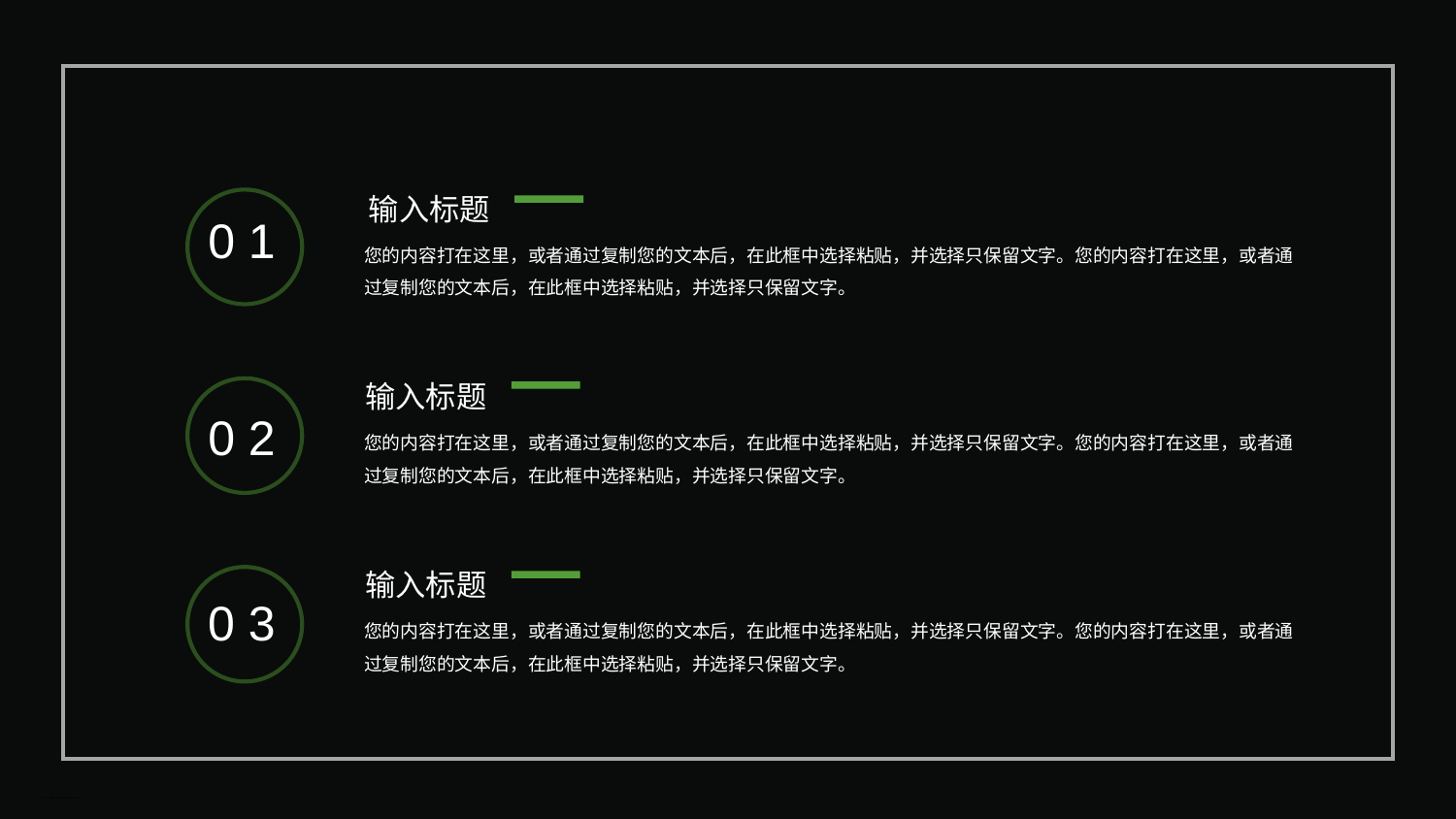

输入标题

0 1

您的内容打在这里，或者通过复制您的文本后，在此框中选择粘贴，并选择只保留文字。您的内容打在这里，或者通过复制您的文本后，在此框中选择粘贴，并选择只保留文字。
输入标题

0 2

您的内容打在这里，或者通过复制您的文本后，在此框中选择粘贴，并选择只保留文字。您的内容打在这里，或者通过复制您的文本后，在此框中选择粘贴，并选择只保留文字。
输入标题

0 3

您的内容打在这里，或者通过复制您的文本后，在此框中选择粘贴，并选择只保留文字。您的内容打在这里，或者通过复制您的文本后，在此框中选择粘贴，并选择只保留文字。
节日PPT模板 http:// www.PPT818.com/jieri/